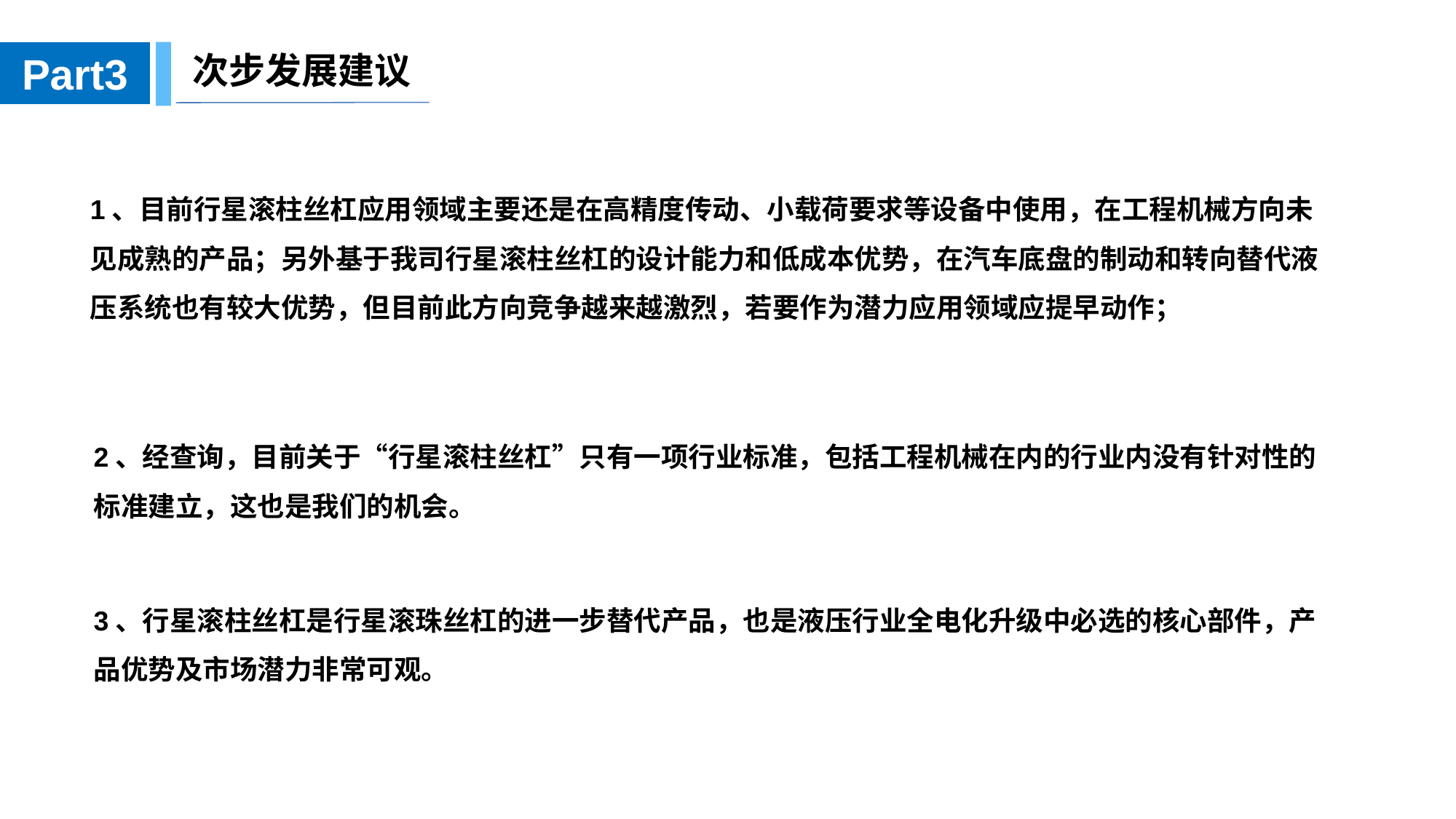

Part3
次步发展建议
1、目前行星滚柱丝杠应用领域主要还是在高精度传动、小载荷要求等设备中使用，在工程机械方向未见成熟的产品；另外基于我司行星滚柱丝杠的设计能力和低成本优势，在汽车底盘的制动和转向替代液压系统也有较大优势，但目前此方向竞争越来越激烈，若要作为潜力应用领域应提早动作；
2、经查询，目前关于“行星滚柱丝杠”只有一项行业标准，包括工程机械在内的行业内没有针对性的标准建立，这也是我们的机会。
3、行星滚柱丝杠是行星滚珠丝杠的进一步替代产品，也是液压行业全电化升级中必选的核心部件，产品优势及市场潜力非常可观。